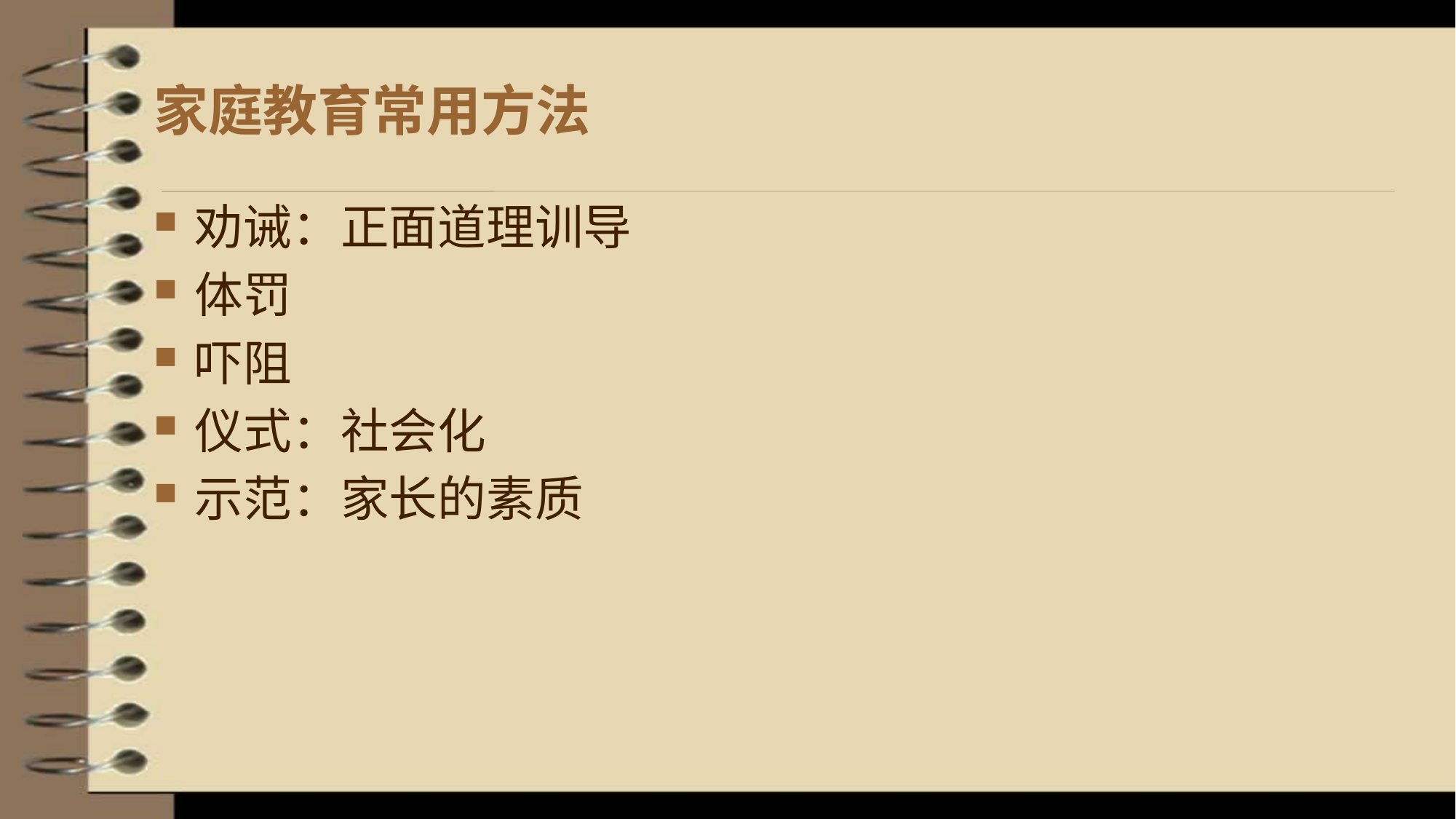

# 家庭教育常用方法
劝诫：正面道理训导
体罚
吓阻
仪式：社会化
示范：家长的素质